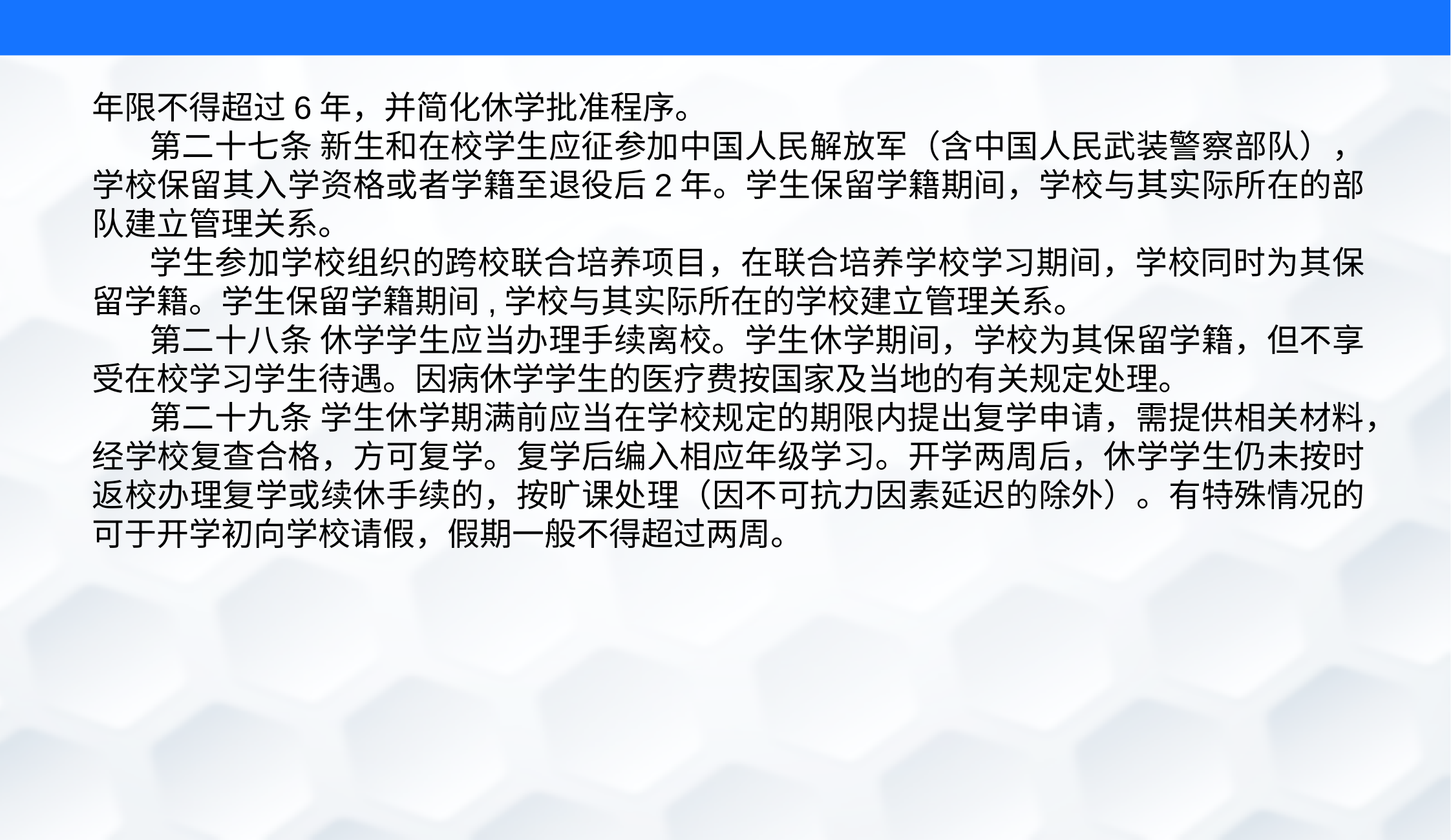

年限不得超过6年，并简化休学批准程序。
第二十七条 新生和在校学生应征参加中国人民解放军（含中国人民武装警察部队），学校保留其入学资格或者学籍至退役后2年。学生保留学籍期间，学校与其实际所在的部队建立管理关系。
学生参加学校组织的跨校联合培养项目，在联合培养学校学习期间，学校同时为其保留学籍。学生保留学籍期间,学校与其实际所在的学校建立管理关系。
第二十八条 休学学生应当办理手续离校。学生休学期间，学校为其保留学籍，但不享受在校学习学生待遇。因病休学学生的医疗费按国家及当地的有关规定处理。
第二十九条 学生休学期满前应当在学校规定的期限内提出复学申请，需提供相关材料，经学校复查合格，方可复学。复学后编入相应年级学习。开学两周后，休学学生仍未按时返校办理复学或续休手续的，按旷课处理（因不可抗力因素延迟的除外）。有特殊情况的可于开学初向学校请假，假期一般不得超过两周。